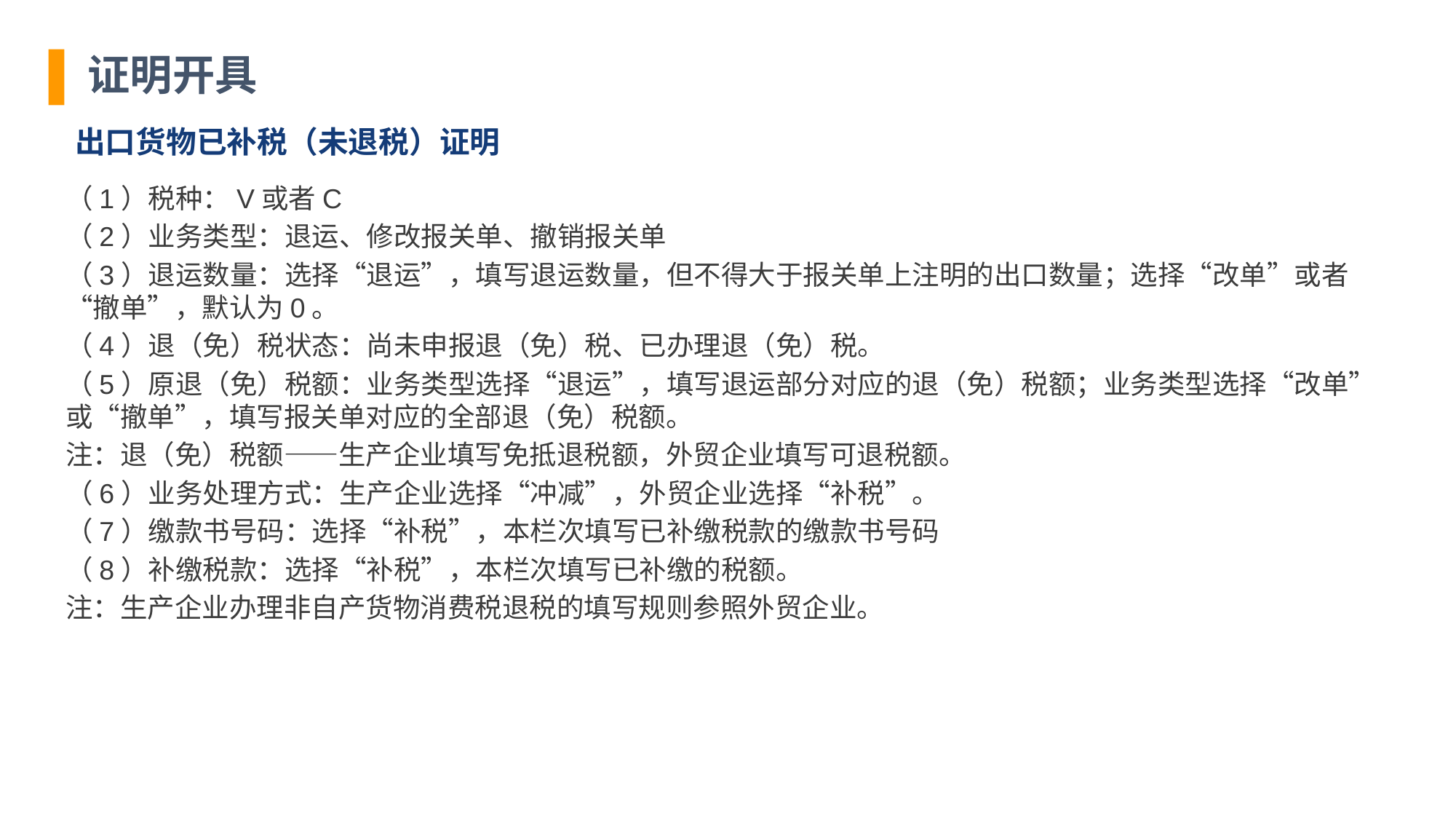

证明开具

出口货物已补税（未退税）证明
（1）税种：V或者C
（2）业务类型：退运、修改报关单、撤销报关单
（3）退运数量：选择“退运”，填写退运数量，但不得大于报关单上注明的出口数量；选择“改单”或者“撤单”，默认为0。
（4）退（免）税状态：尚未申报退（免）税、已办理退（免）税。
（5）原退（免）税额：业务类型选择“退运”，填写退运部分对应的退（免）税额；业务类型选择“改单”或“撤单”，填写报关单对应的全部退（免）税额。
注：退（免）税额——生产企业填写免抵退税额，外贸企业填写可退税额。
（6）业务处理方式：生产企业选择“冲减”，外贸企业选择“补税”。
（7）缴款书号码：选择“补税”，本栏次填写已补缴税款的缴款书号码
（8）补缴税款：选择“补税”，本栏次填写已补缴的税额。
注：生产企业办理非自产货物消费税退税的填写规则参照外贸企业。